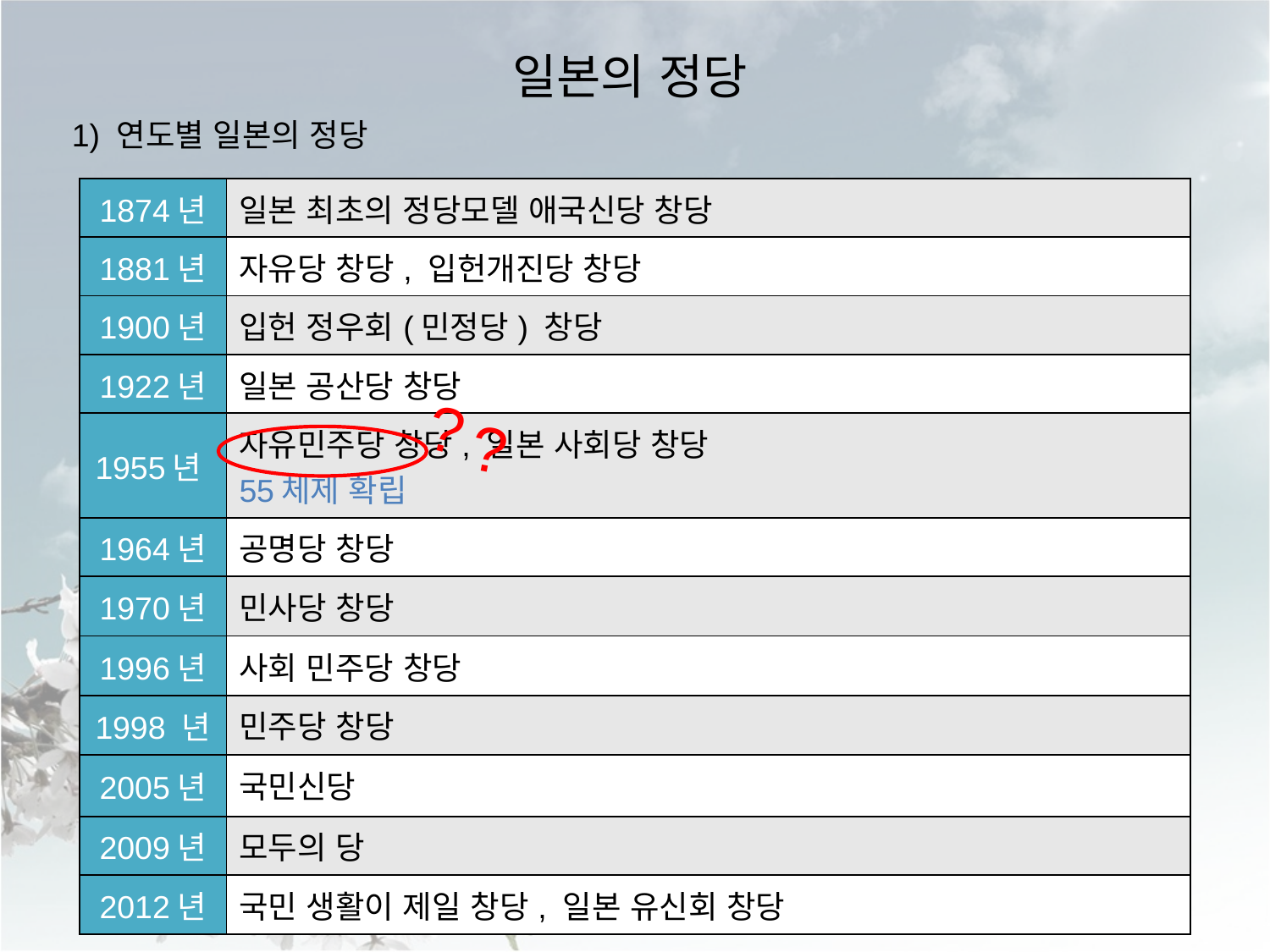

# 일본의 정당
1) 연도별 일본의 정당
| 1874년 | 일본 최초의 정당모델 애국신당 창당 |
| --- | --- |
| 1881년 | 자유당 창당, 입헌개진당 창당 |
| 1900년 | 입헌 정우회(민정당) 창당 |
| 1922년 | 일본 공산당 창당 |
| 1955년 | 자유민주당 창당, 일본 사회당 창당 55체제 확립 |
| 1964년 | 공명당 창당 |
| 1970년 | 민사당 창당 |
| 1996년 | 사회 민주당 창당 |
| 1998 년 | 민주당 창당 |
| 2005년 | 국민신당 |
| 2009년 | 모두의 당 |
| 2012년 | 국민 생활이 제일 창당, 일본 유신회 창당 |
?
?